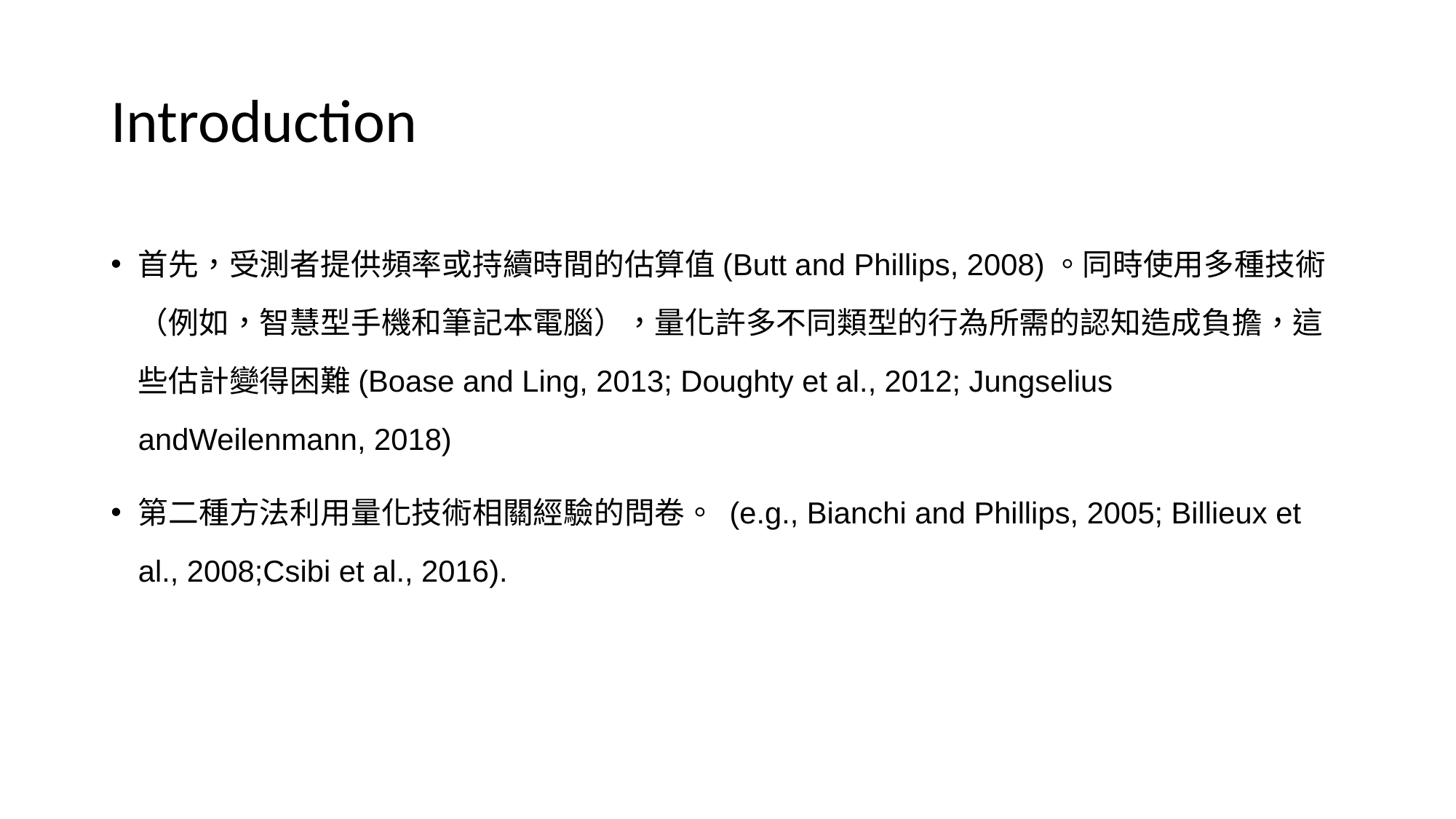

# Introduction
首先，受測者提供頻率或持續時間的估算值(Butt and Phillips, 2008)。同時使用多種技術（例如，智慧型手機和筆記本電腦），量化許多不同類型的行為所需的認知造成負擔，這些估計變得困難(Boase and Ling, 2013; Doughty et al., 2012; Jungselius andWeilenmann, 2018)
第二種方法利用量化技術相關經驗的問卷。 (e.g., Bianchi and Phillips, 2005; Billieux et al., 2008;Csibi et al., 2016).